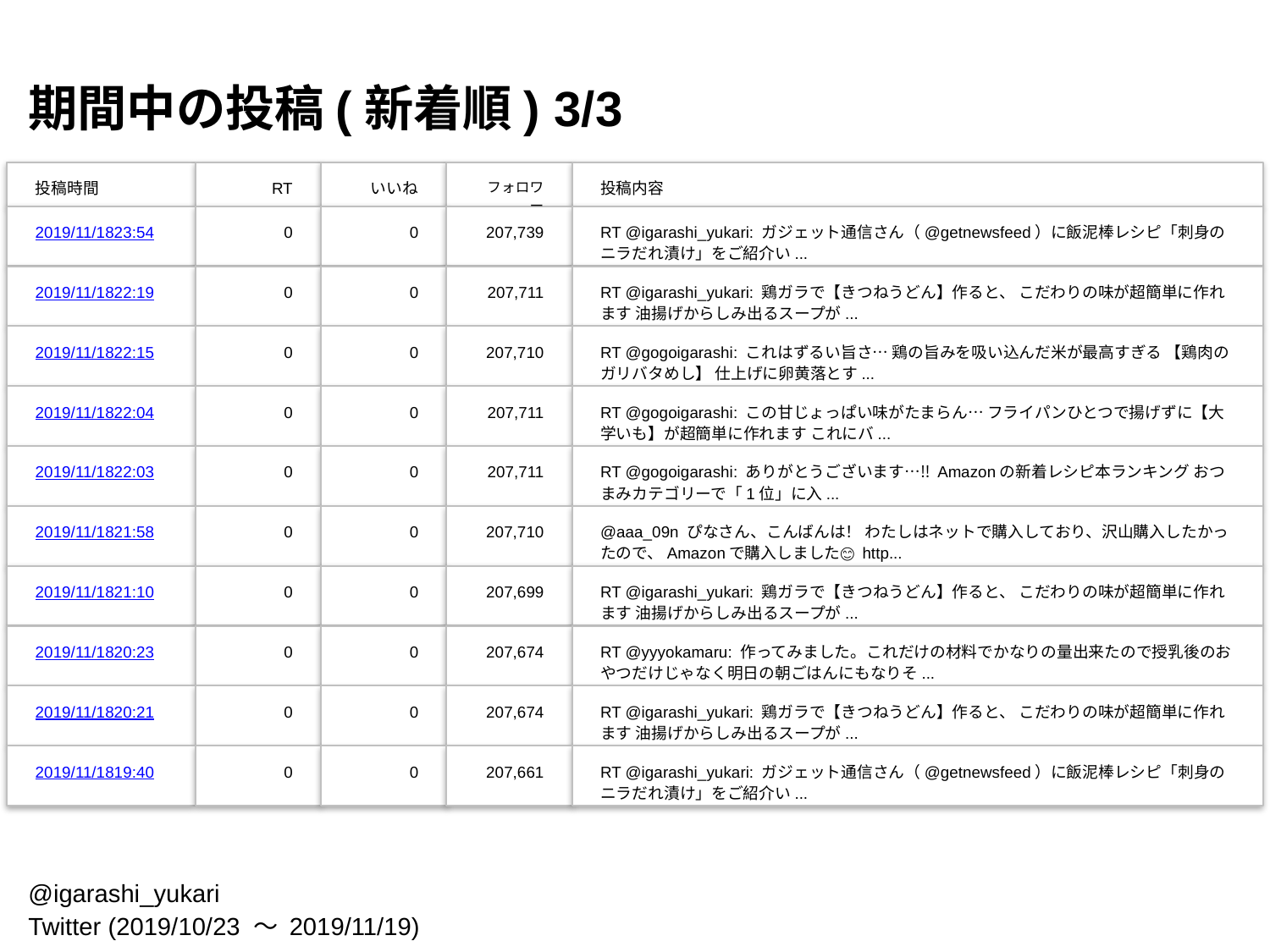

期間中の投稿(新着順) 3/3

投稿時間

RT

いいね

フォロワー

投稿内容

2019/11/18
23:54

0

0

207,739

RT @igarashi_yukari: ガジェット通信さん（@getnewsfeed）に飯泥棒レシピ「刺身のニラだれ漬け」をご紹介い...

2019/11/18
22:19

0

0

207,711

RT @igarashi_yukari: 鶏ガラで【きつねうどん】作ると、 こだわりの味が超簡単に作れます 油揚げからしみ出るスープが...

2019/11/18
22:15

0

0

207,710

RT @gogoigarashi: これはずるい旨さ… 鶏の旨みを吸い込んだ米が最高すぎる 【鶏肉のガリバタめし】 仕上げに卵黄落とす...

2019/11/18
22:04

0

0

207,711

RT @gogoigarashi: この甘じょっぱい味がたまらん… フライパンひとつで揚げずに【大学いも】が超簡単に作れます これにバ...

2019/11/18
22:03

0

0

207,711

RT @gogoigarashi: ありがとうございます…‼︎ Amazonの新着レシピ本ランキング おつまみカテゴリーで「1位」に入...

2019/11/18
21:58

0

0

207,710

@aaa_09n ぴなさん、こんばんは！ わたしはネットで購入しており、沢山購入したかったので、Amazonで購入しました😊 http...

2019/11/18
21:10

0

0

207,699

RT @igarashi_yukari: 鶏ガラで【きつねうどん】作ると、 こだわりの味が超簡単に作れます 油揚げからしみ出るスープが...

2019/11/18
20:23

0

0

207,674

RT @yyyokamaru: 作ってみました。これだけの材料でかなりの量出来たので授乳後のおやつだけじゃなく明日の朝ごはんにもなりそ...

2019/11/18
20:21

0

0

207,674

RT @igarashi_yukari: 鶏ガラで【きつねうどん】作ると、 こだわりの味が超簡単に作れます 油揚げからしみ出るスープが...

2019/11/18
19:40

0

0

207,661

RT @igarashi_yukari: ガジェット通信さん（@getnewsfeed）に飯泥棒レシピ「刺身のニラだれ漬け」をご紹介い...
@igarashi_yukari
Twitter (2019/10/23 〜 2019/11/19)